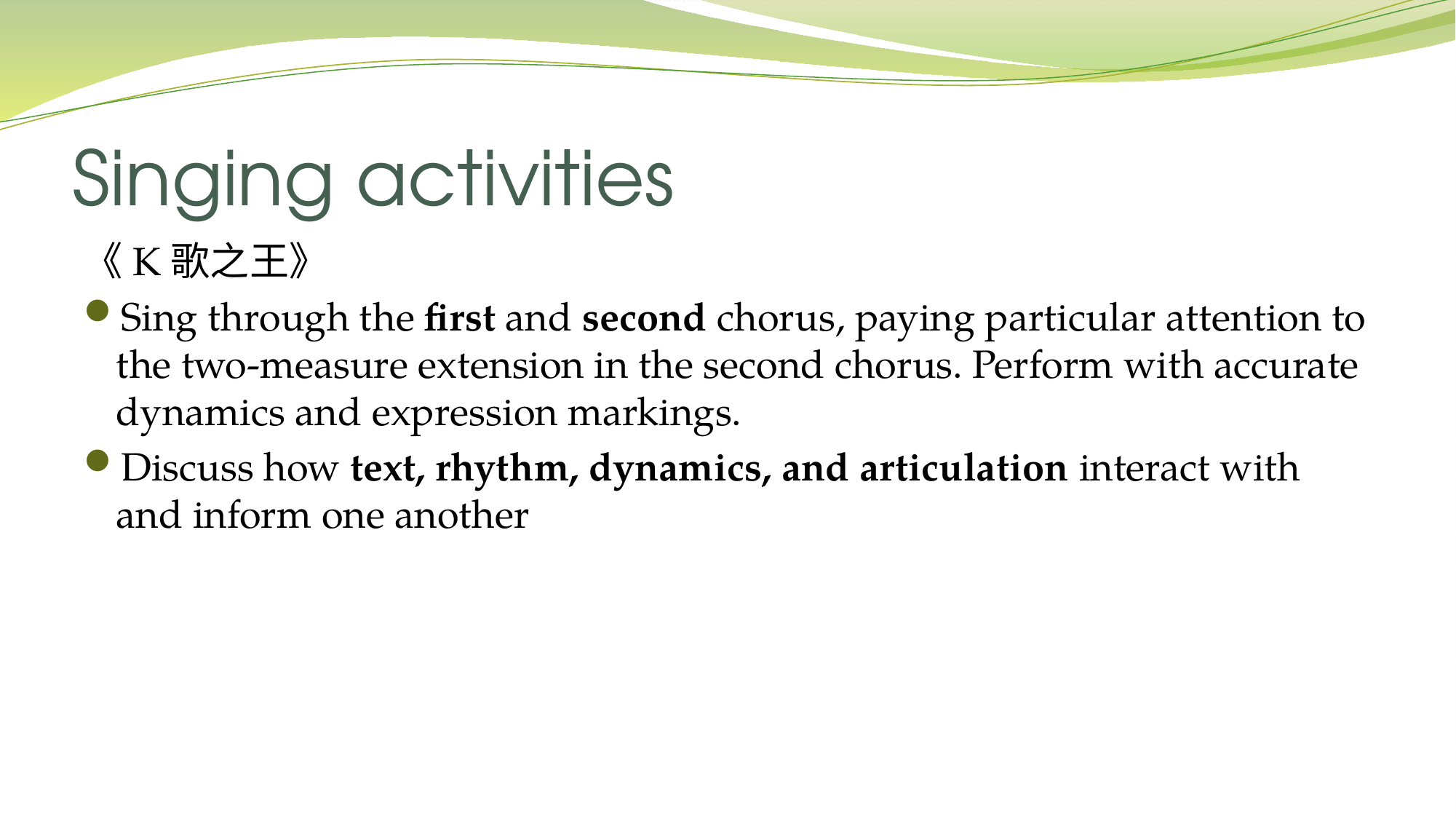

# Singing activities
《K歌之王》
Sing through the first and second chorus, paying particular attention to the two-measure extension in the second chorus. Perform with accurate dynamics and expression markings.
Discuss how text, rhythm, dynamics, and articulation interact with and inform one another